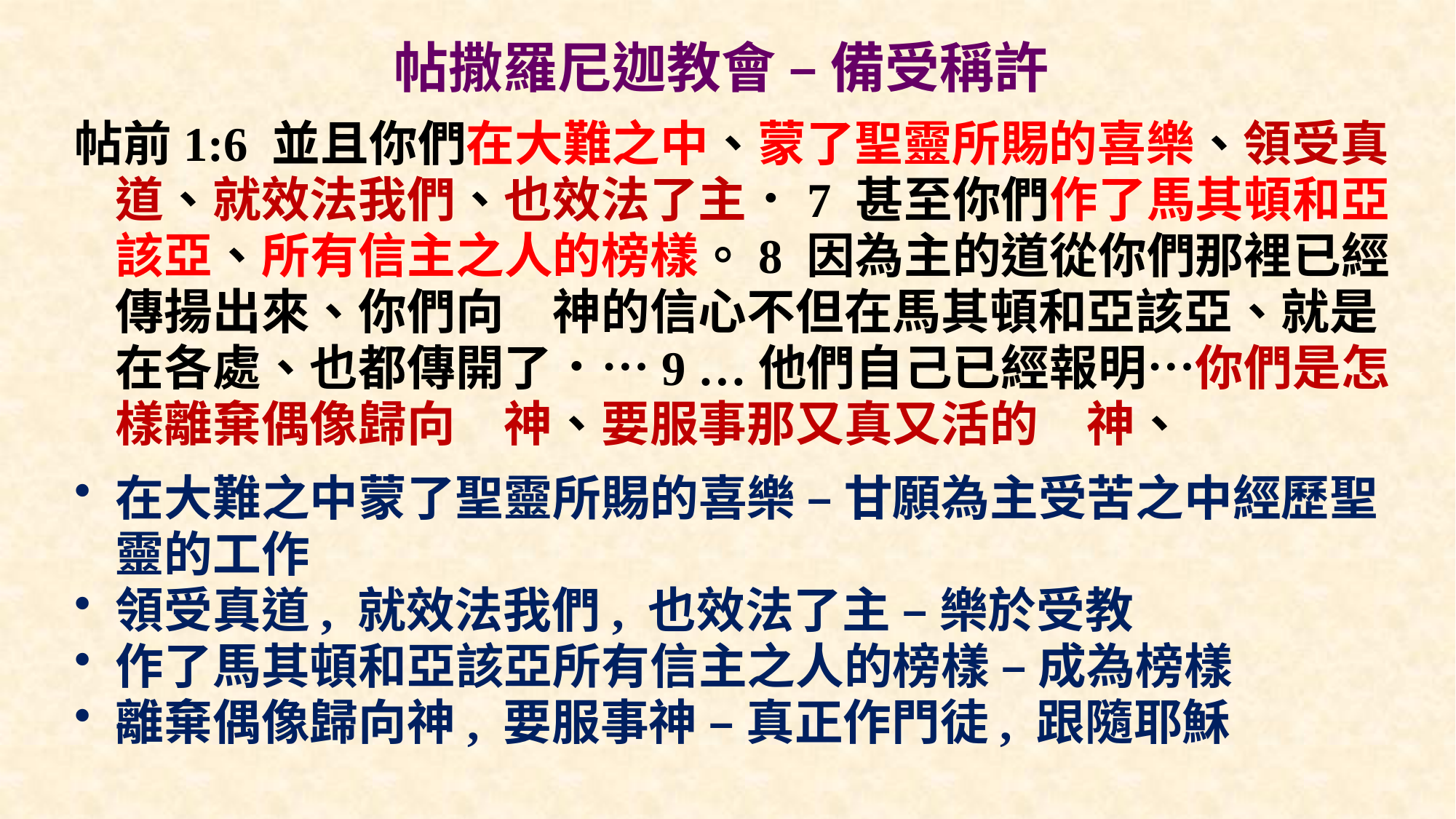

# 帖撒羅尼迦教會 – 備受稱許
帖前1:6 並且你們在大難之中、蒙了聖靈所賜的喜樂、領受真道、就效法我們、也效法了主．7 甚至你們作了馬其頓和亞該亞、所有信主之人的榜樣。8 因為主的道從你們那裡已經傳揚出來、你們向　神的信心不但在馬其頓和亞該亞、就是在各處、也都傳開了．…9 …他們自己已經報明…你們是怎樣離棄偶像歸向　神、要服事那又真又活的　神、
在大難之中蒙了聖靈所賜的喜樂 – 甘願為主受苦之中經歷聖靈的工作
領受真道, 就效法我們, 也效法了主 – 樂於受教
作了馬其頓和亞該亞所有信主之人的榜樣 – 成為榜樣
離棄偶像歸向神, 要服事神 – 真正作門徒, 跟隨耶穌